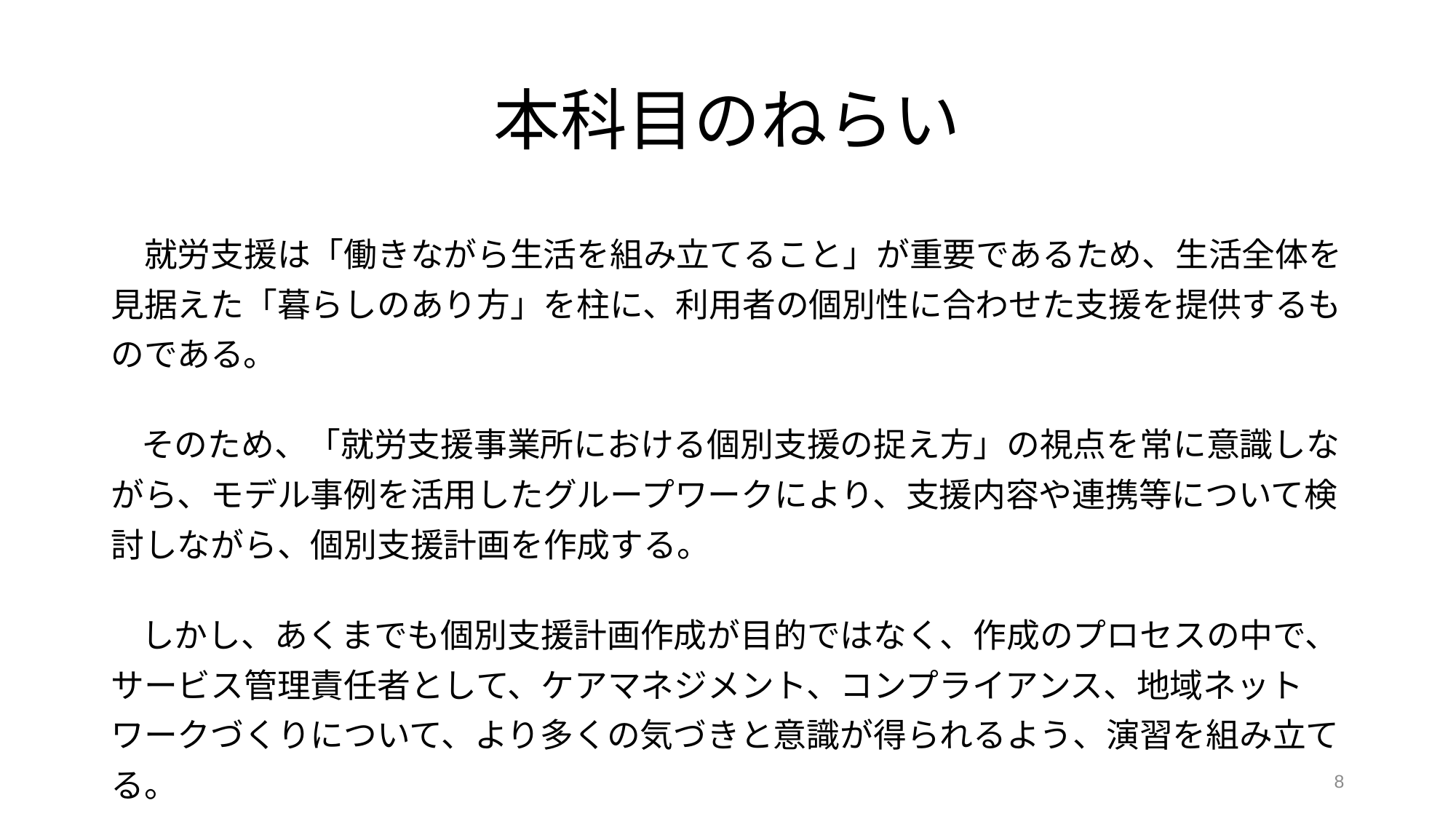

# 本科目のねらい
　就労支援は「働きながら生活を組み立てること」が重要であるため、生活全体を見据えた「暮らしのあり方」を柱に、利用者の個別性に合わせた支援を提供するものである。

　そのため、「就労支援事業所における個別支援の捉え方」の視点を常に意識しながら、モデル事例を活用したグループワークにより、支援内容や連携等について検討しながら、個別支援計画を作成する。

　しかし、あくまでも個別支援計画作成が目的ではなく、作成のプロセスの中で、サービス管理責任者として、ケアマネジメント、コンプライアンス、地域ネットワークづくりについて、より多くの気づきと意識が得られるよう、演習を組み立てる。
8